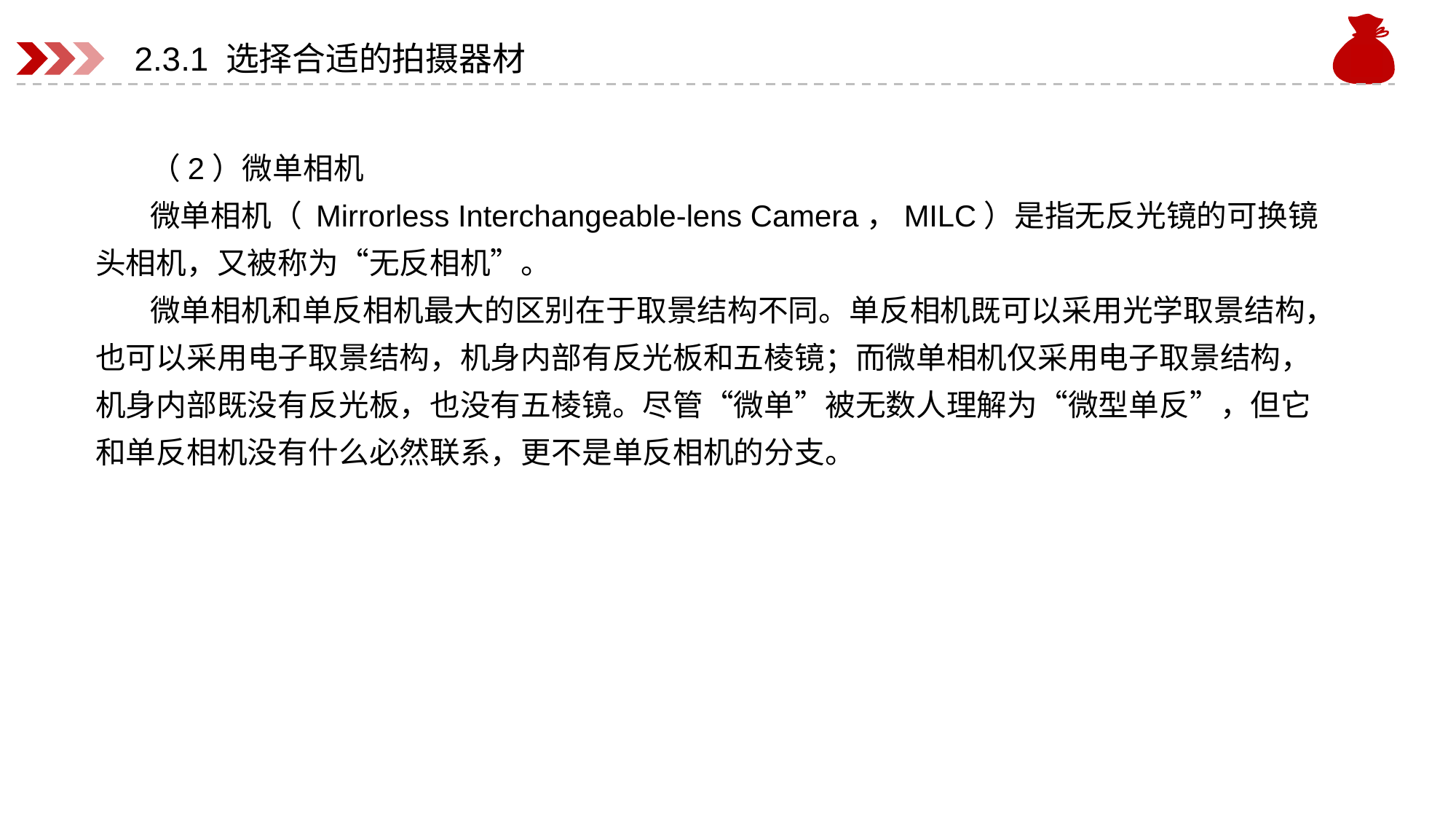

# 2.3.1 选择合适的拍摄器材
34
（2）微单相机
微单相机（ Mirrorless Interchangeable-lens Camera，MILC）是指无反光镜的可换镜头相机，又被称为“无反相机”。
微单相机和单反相机最大的区别在于取景结构不同。单反相机既可以采用光学取景结构，也可以采用电子取景结构，机身内部有反光板和五棱镜；而微单相机仅采用电子取景结构，机身内部既没有反光板，也没有五棱镜。尽管“微单”被无数人理解为“微型单反”，但它和单反相机没有什么必然联系，更不是单反相机的分支。